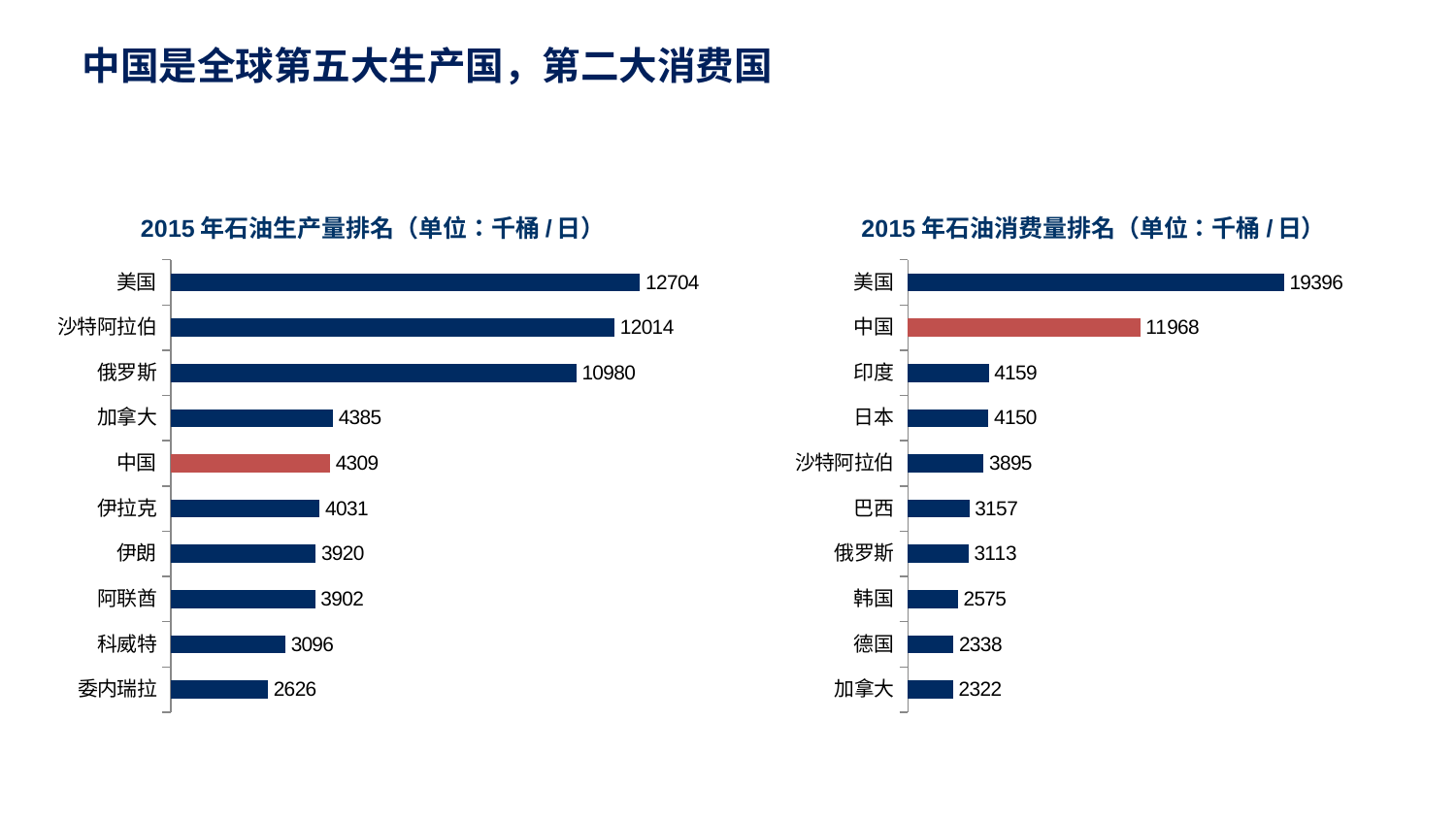

中国是全球第五大生产国，第二大消费国

### Chart: 2015年石油生产量排名（单位：千桶/日）

| Category | 产量 |
|---|---|
| 委内瑞拉 | 2626.0 |
| 科威特 | 3096.0 |
| 阿联酋 | 3902.0 |
| 伊朗 | 3920.0 |
| 伊拉克 | 4031.0 |
| 中国 | 4309.0 |
| 加拿大 | 4385.0 |
| 俄罗斯 | 10980.0 |
| 沙特阿拉伯 | 12014.0 |
| 美国 | 12704.0 |

### Chart: 2015年石油消费量排名（单位：千桶/日）

| Category | 消费量 |
|---|---|
| 加拿大 | 2322.0 |
| 德国 | 2338.0 |
| 韩国 | 2575.0 |
| 俄罗斯 | 3113.0 |
| 巴西 | 3157.0 |
| 沙特阿拉伯 | 3895.0 |
| 日本 | 4150.0 |
| 印度 | 4159.0 |
| 中国 | 11968.0 |
| 美国 | 19396.0 |